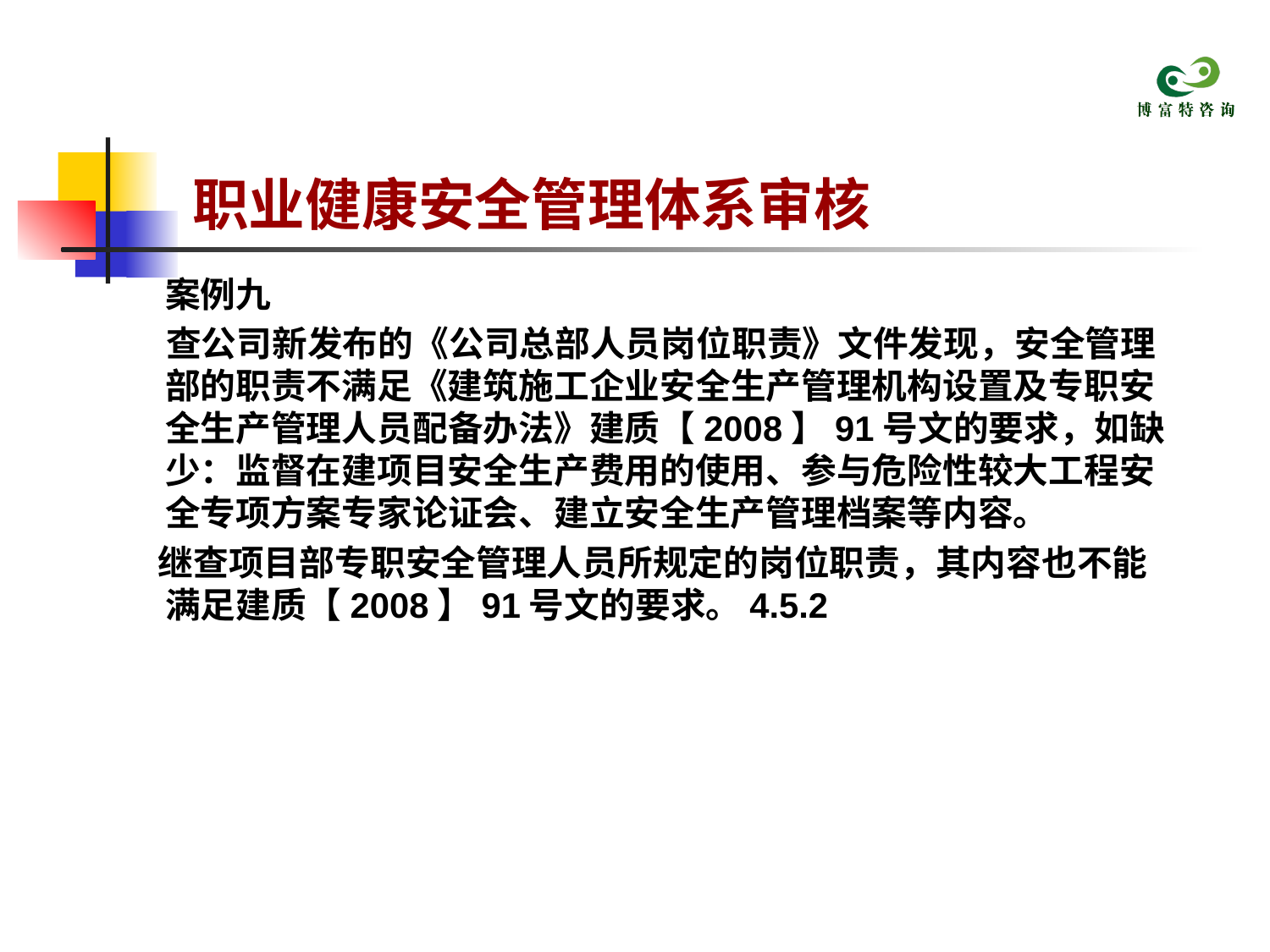

# 职业健康安全管理体系审核
     案例九
     查公司新发布的《公司总部人员岗位职责》文件发现，安全管理部的职责不满足《建筑施工企业安全生产管理机构设置及专职安全生产管理人员配备办法》建质【2008】91号文的要求，如缺少：监督在建项目安全生产费用的使用、参与危险性较大工程安全专项方案专家论证会、建立安全生产管理档案等内容。
    继查项目部专职安全管理人员所规定的岗位职责，其内容也不能满足建质【2008】91号文的要求。4.5.2
162